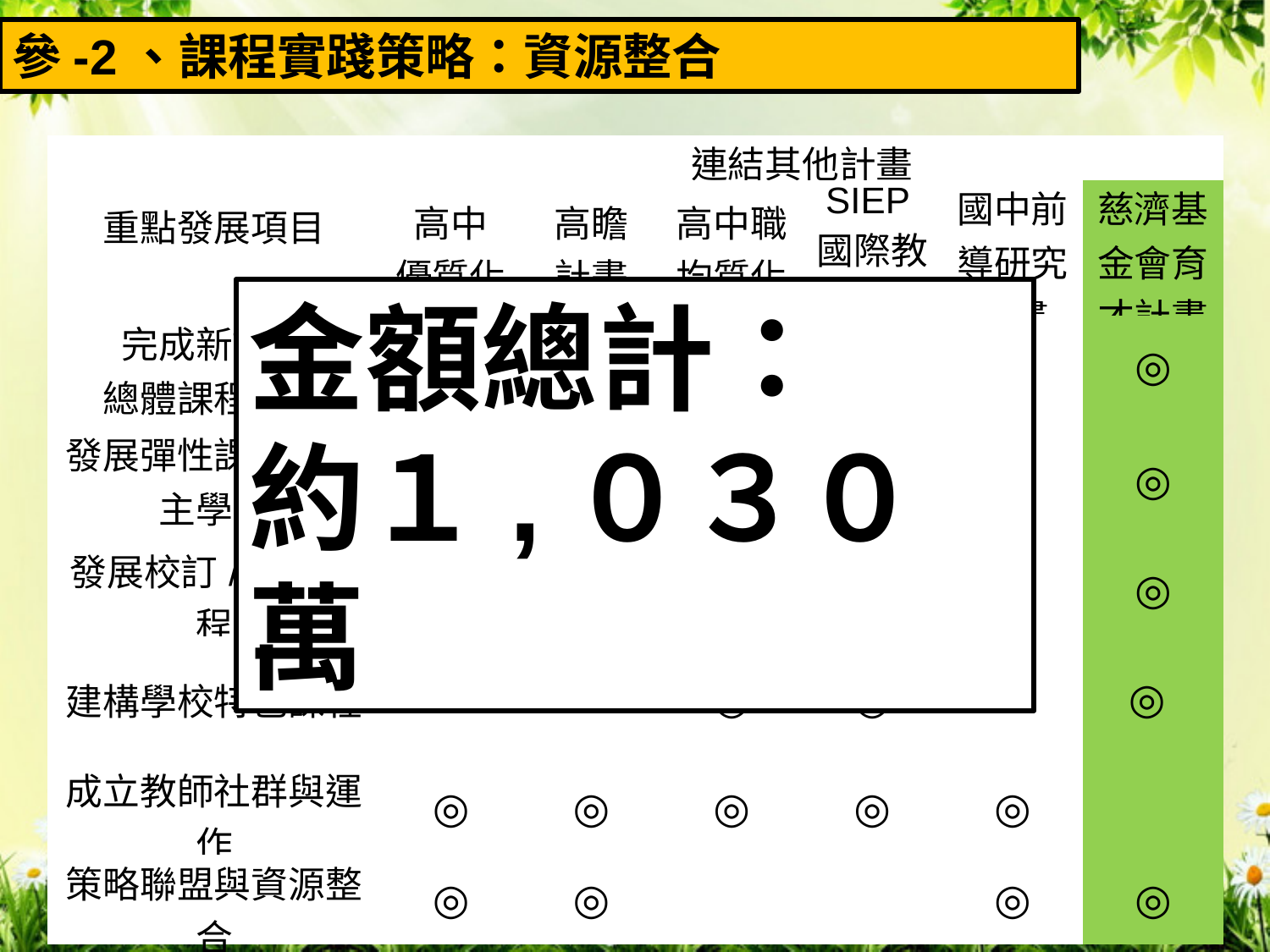

參-2、課程實踐策略：資源整合
| 重點發展項目 | 連結其他計畫 |  |  |  |  |  |
| --- | --- | --- | --- | --- | --- | --- |
|  | 高中 優質化 | 高瞻 計畫 | 高中職均質化 | SIEP國際教育計畫 | 國中前導研究計畫 | 慈濟基金會育才計畫 |
| 完成新課綱 總體課程計畫 | ◎ |  |  |  | ◎ | ◎ |
| 發展彈性課程／自主學習 | ◎ | ◎ | ◎ | ◎ | ◎ | ◎ |
| 發展校訂/選修課程 | ◎ | ◎ |  |  | ◎ | ◎ |
| 建構學校特色課程 | ◎ |  | ◎ | ◎ |  | ◎ |
| 成立教師社群與運作 | ◎ | ◎ | ◎ | ◎ | ◎ |  |
| 策略聯盟與資源整合 | ◎ | ◎ |  |  | ◎ | ◎ |
金額總計：
約１,０３０萬
96